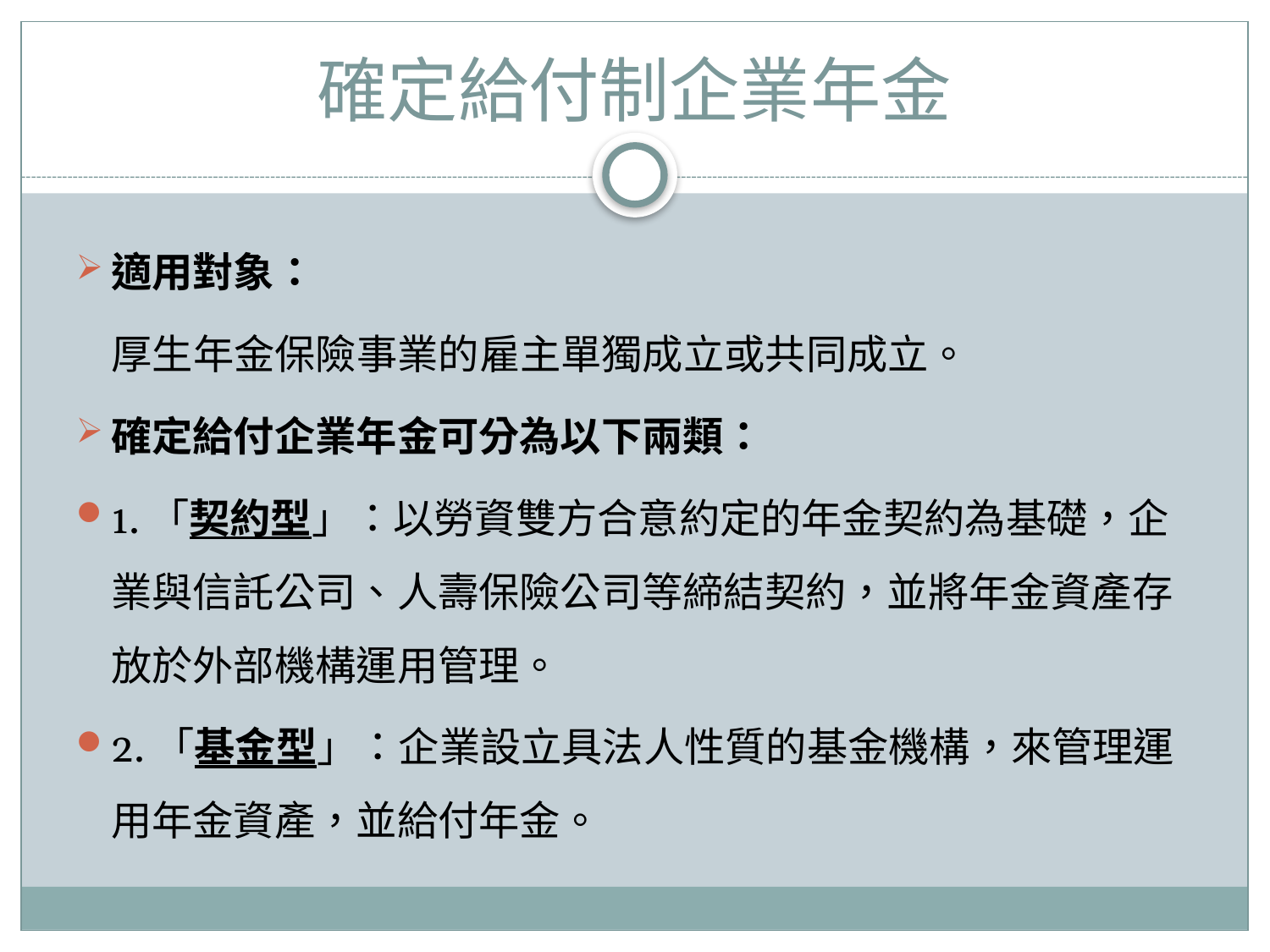

# 確定給付制企業年金
適用對象：
   厚生年金保險事業的雇主單獨成立或共同成立。
確定給付企業年金可分為以下兩類：
1.「契約型」：以勞資雙方合意約定的年金契約為基礎，企業與信託公司、人壽保險公司等締結契約，並將年金資產存放於外部機構運用管理。
2.「基金型」：企業設立具法人性質的基金機構，來管理運用年金資產，並給付年金。